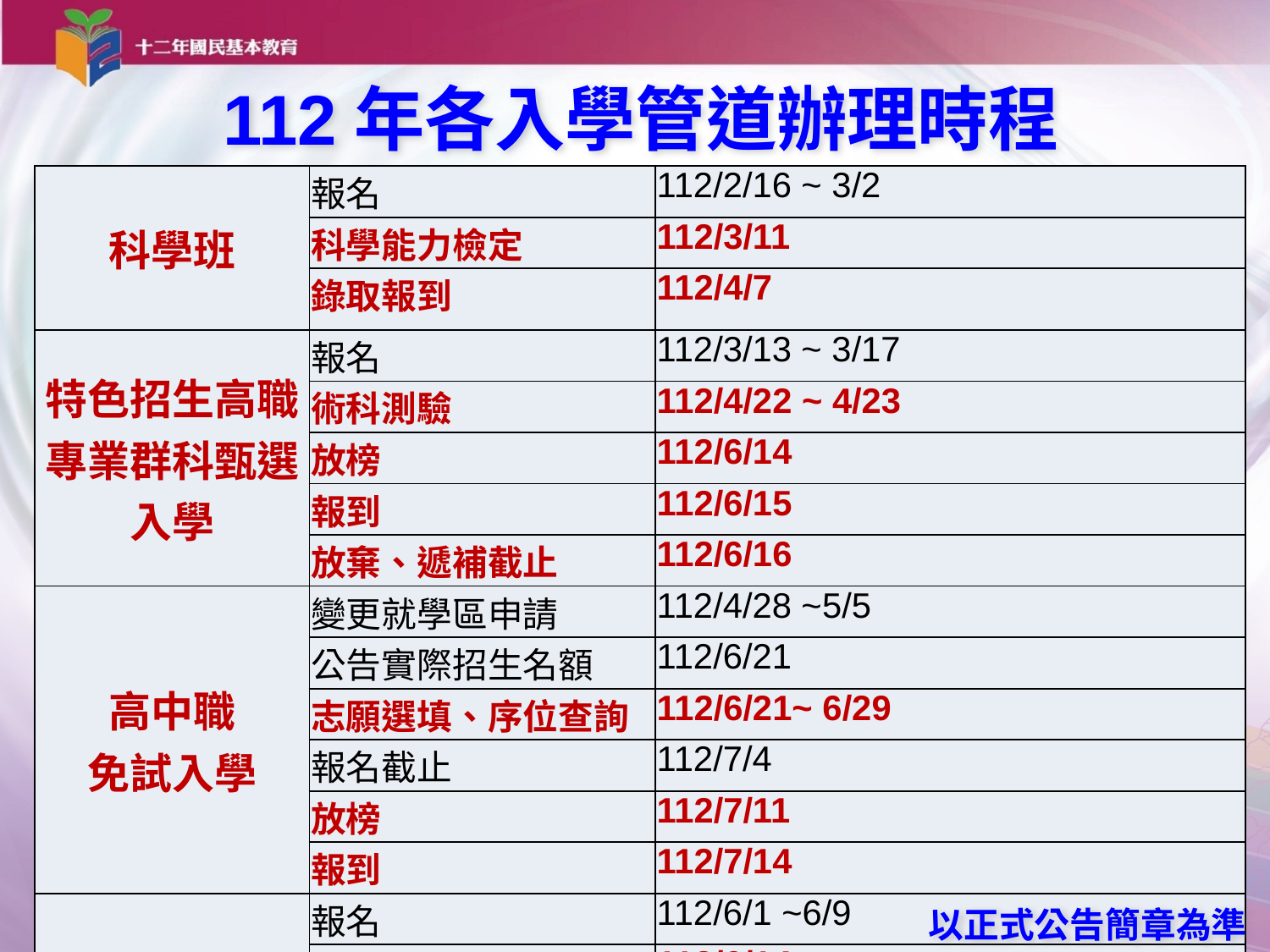

112年各入學管道辦理時程
| 科學班 | 報名 | 112/2/16 ~ 3/2 |
| --- | --- | --- |
|  | 科學能力檢定 | 112/3/11 |
|  | 錄取報到 | 112/4/7 |
| 特色招生高職專業群科甄選入學 | 報名 | 112/3/13 ~ 3/17 |
|  | 術科測驗 | 112/4/22 ~ 4/23 |
|  | 放榜 | 112/6/14 |
|  | 報到 | 112/6/15 |
|  | 放棄、遞補截止 | 112/6/16 |
| 高中職 免試入學 | 變更就學區申請 | 112/4/28 ~5/5 |
|  | 公告實際招生名額 | 112/6/21 |
|  | 志願選填、序位查詢 | 112/6/21~ 6/29 |
|  | 報名截止 | 112/7/4 |
|  | 放榜 | 112/7/11 |
|  | 報到 | 112/7/14 |
| 直升入學 | 報名 | 112/6/1 ~6/9 |
|  | 放榜 | 112/6/14 |
|  | 報到 | 112/6/16 |
以正式公告簡章為準